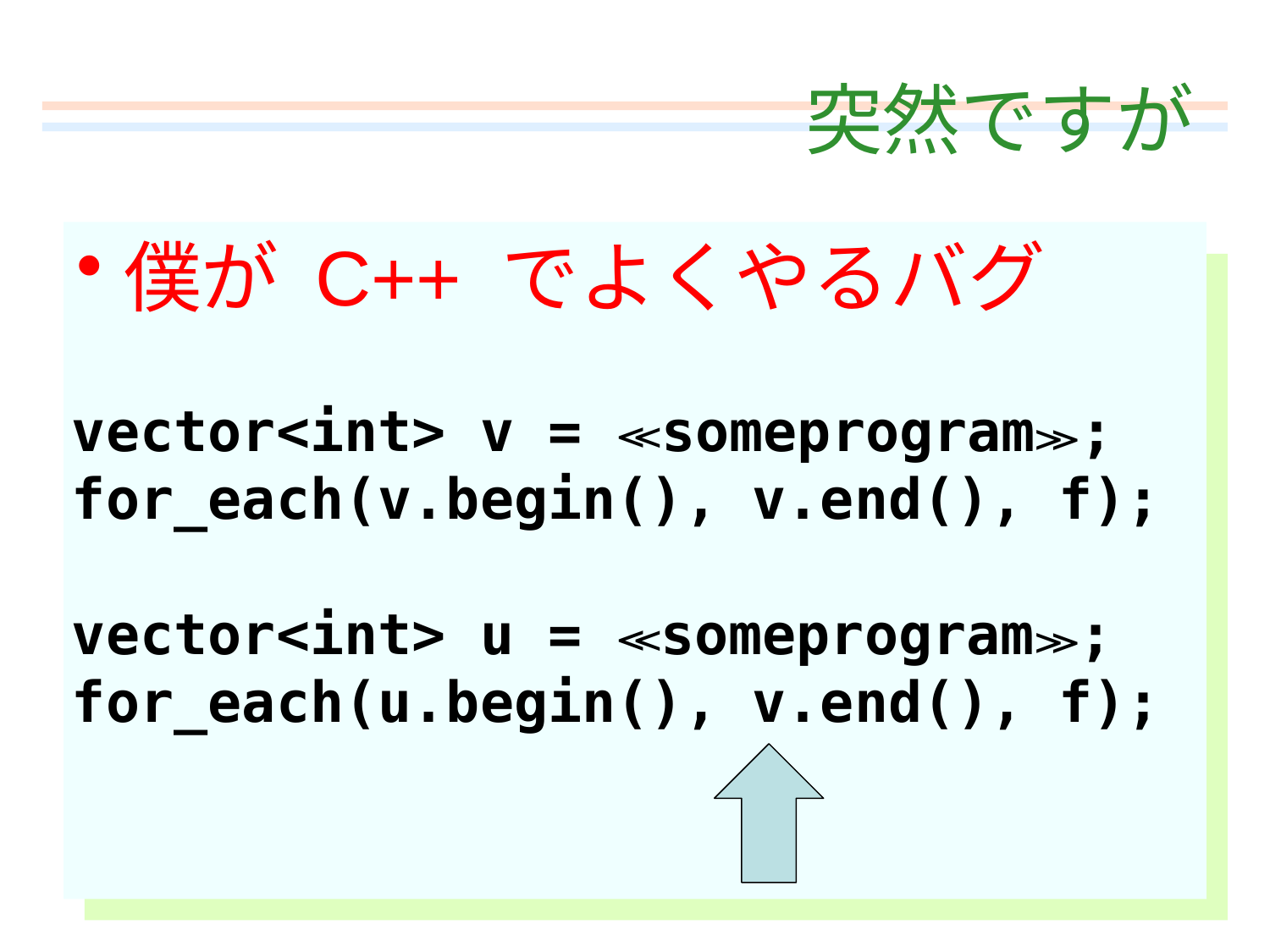

# 突然ですが
僕が C++ でよくやるバグ
vector<int> v = ≪someprogram≫;
for_each(v.begin(), v.end(), f);

vector<int> u = ≪someprogram≫;
for_each(u.begin(), v.end(), f);